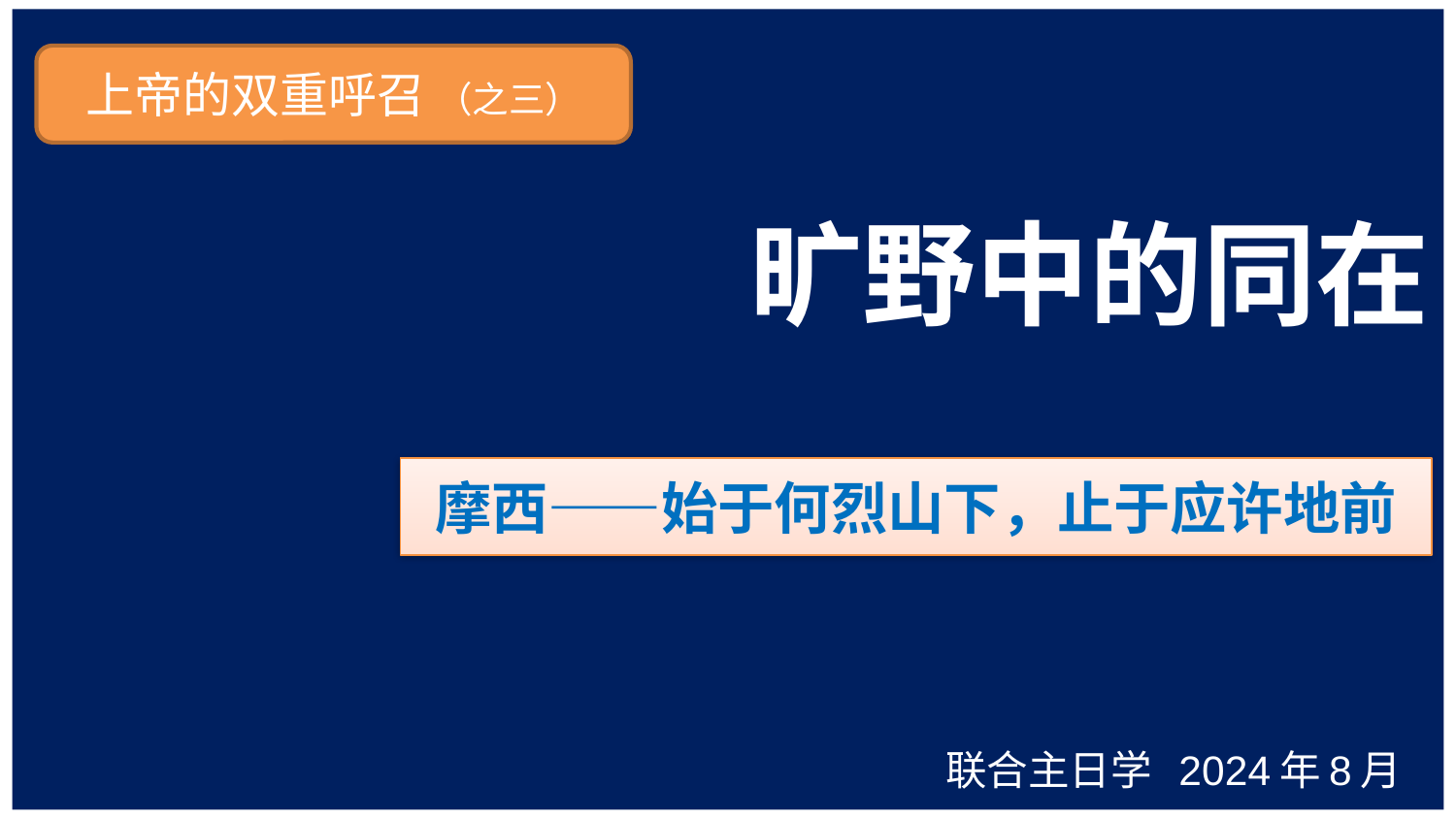

旷野中的同在

联合主日学  2024年8月
上帝的双重呼召 （之三）
摩西——始于何烈山下，止于应许地前